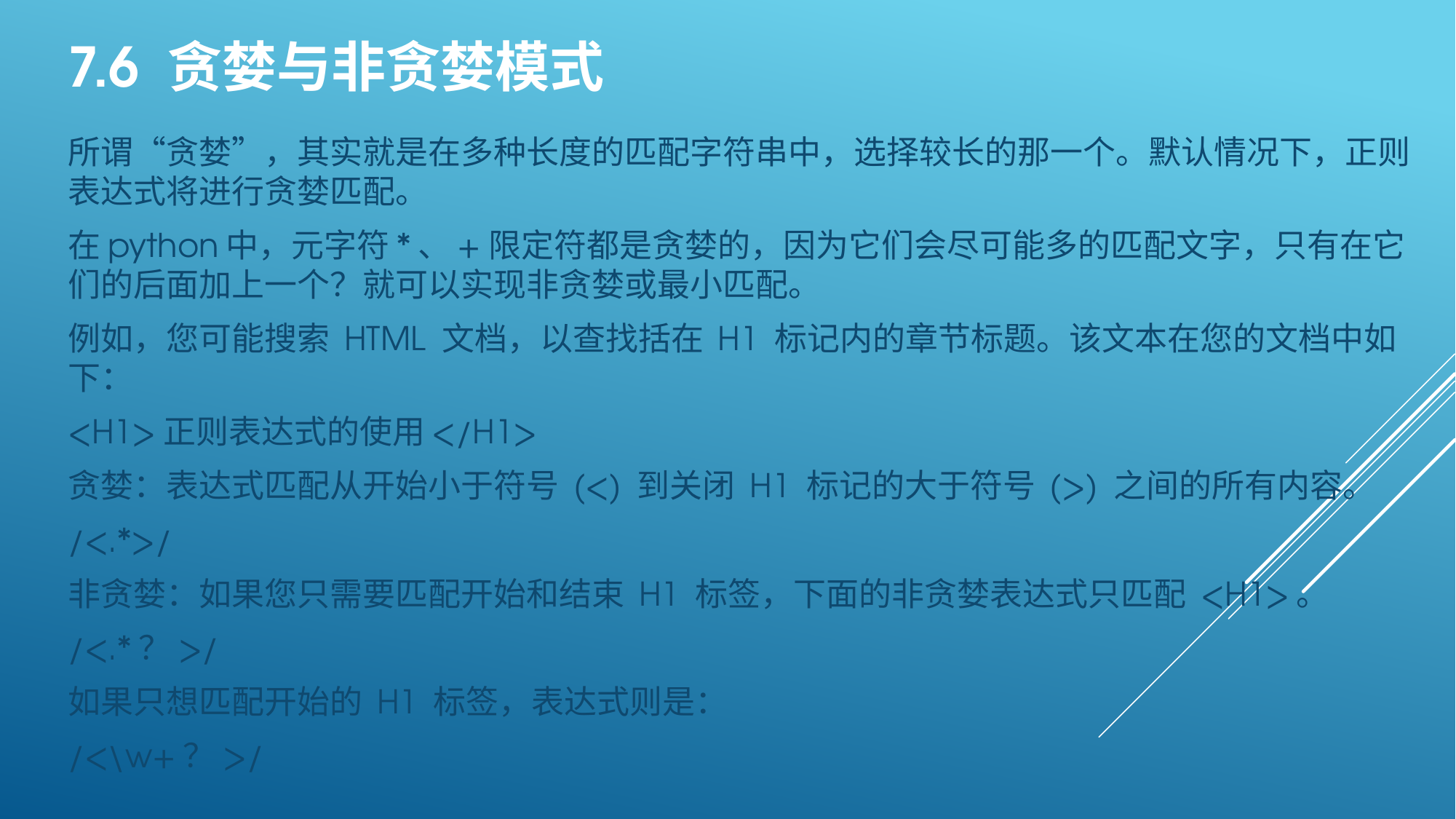

# 7.6 贪婪与非贪婪模式
所谓“贪婪”，其实就是在多种长度的匹配字符串中，选择较长的那一个。默认情况下，正则表达式将进行贪婪匹配。
在python中，元字符*、+限定符都是贪婪的，因为它们会尽可能多的匹配文字，只有在它们的后面加上一个？就可以实现非贪婪或最小匹配。
例如，您可能搜索 HTML 文档，以查找括在 H1 标记内的章节标题。该文本在您的文档中如下：
<H1>正则表达式的使用</H1>
贪婪：表达式匹配从开始小于符号 (<) 到关闭 H1 标记的大于符号 (>) 之间的所有内容。
/<.*>/
非贪婪：如果您只需要匹配开始和结束 H1 标签，下面的非贪婪表达式只匹配 <H1>。
/<.*？>/
如果只想匹配开始的 H1 标签，表达式则是：
/<\w+？>/